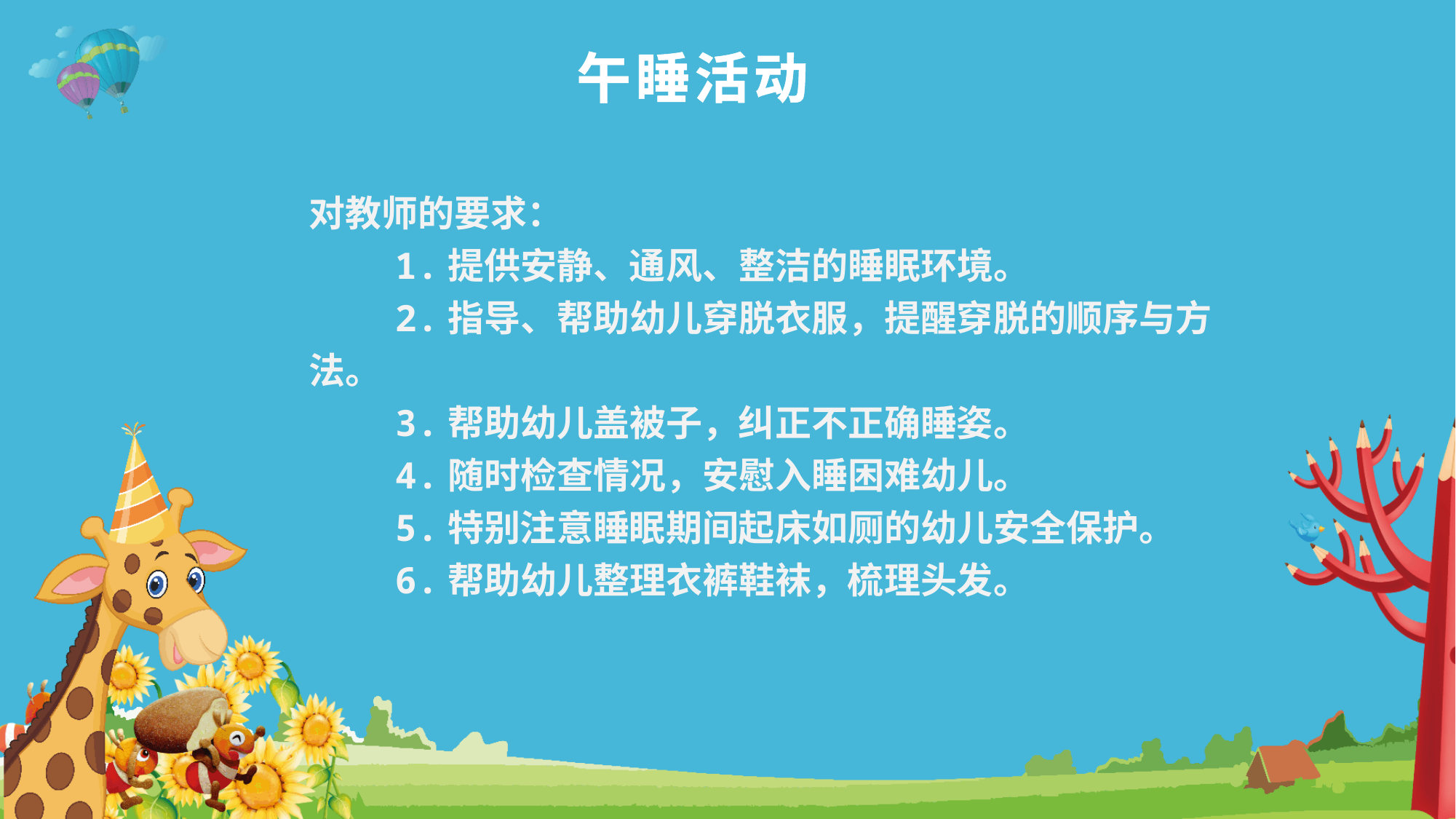

午睡活动
对教师的要求：
1.提供安静、通风、整洁的睡眠环境。
2.指导、帮助幼儿穿脱衣服，提醒穿脱的顺序与方法。
3.帮助幼儿盖被子，纠正不正确睡姿。
4.随时检查情况，安慰入睡困难幼儿。
5.特别注意睡眠期间起床如厕的幼儿安全保护。
6.帮助幼儿整理衣裤鞋袜，梳理头发。